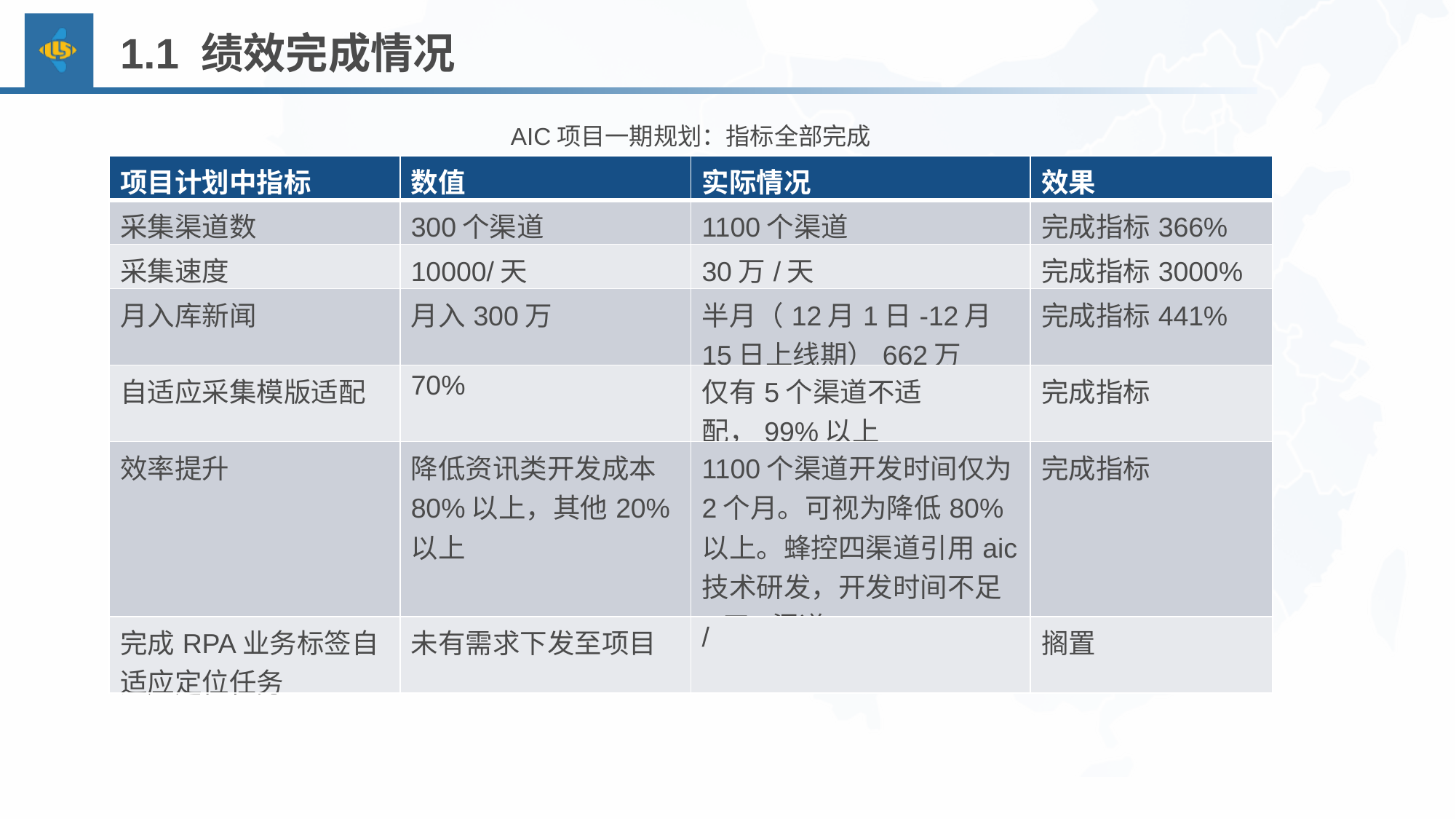

# 1.1 绩效完成情况
AIC项目一期规划：指标全部完成
| 项目计划中指标 | 数值 | 实际情况 | 效果 |
| --- | --- | --- | --- |
| 采集渠道数 | 300个渠道 | 1100个渠道 | 完成指标366% |
| 采集速度 | 10000/天 | 30万/天 | 完成指标3000% |
| 月入库新闻 | 月入300万 | 半月（12月1日-12月15日上线期）662万 | 完成指标441% |
| 自适应采集模版适配 | 70% | 仅有5个渠道不适配，99%以上 | 完成指标 |
| 效率提升 | 降低资讯类开发成本80%以上，其他20%以上 | 1100个渠道开发时间仅为2个月。可视为降低80%以上。蜂控四渠道引用aic技术研发，开发时间不足1天/渠道 | 完成指标 |
| 完成RPA业务标签自适应定位任务 | 未有需求下发至项目 | / | 搁置 |